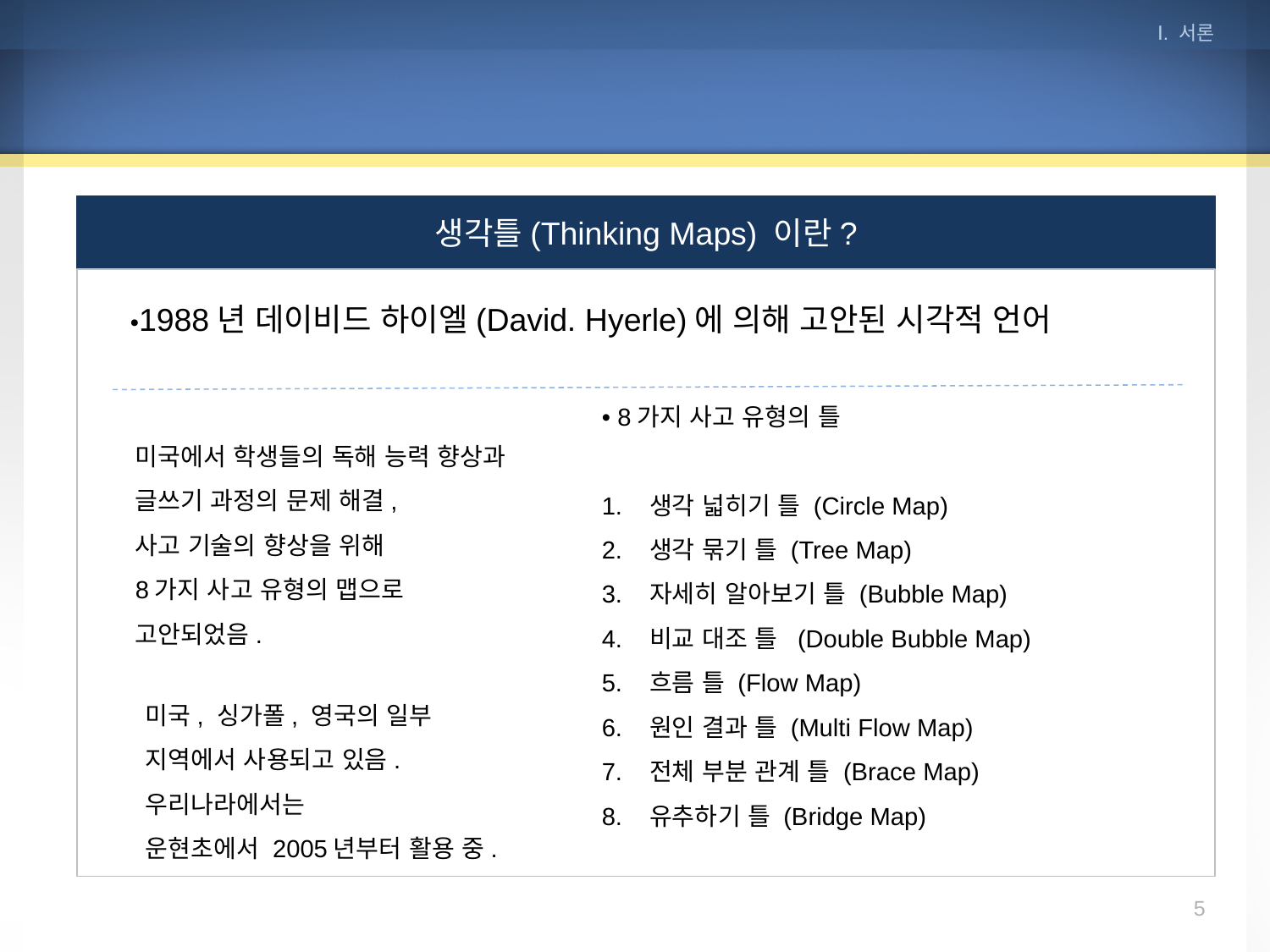

Ⅰ. 서론

생각틀(Thinking Maps) 이란?

•1988년 데이비드 하이엘(David. Hyerle)에 의해 고안된 시각적 언어
• 8가지 사고 유형의 틀

생각 넓히기 틀 (Circle Map)
생각 묶기 틀 (Tree Map)
자세히 알아보기 틀 (Bubble Map)
비교 대조 틀  (Double Bubble Map)
흐름 틀 (Flow Map)
원인 결과 틀 (Multi Flow Map)
전체 부분 관계 틀 (Brace Map)
유추하기 틀 (Bridge Map)
미국에서 학생들의 독해 능력 향상과 글쓰기 과정의 문제 해결,
사고 기술의 향상을 위해
8가지 사고 유형의 맵으로
고안되었음.
미국, 싱가폴, 영국의 일부 지역에서 사용되고 있음.  우리나라에서는
운현초에서 2005년부터 활용 중.
5